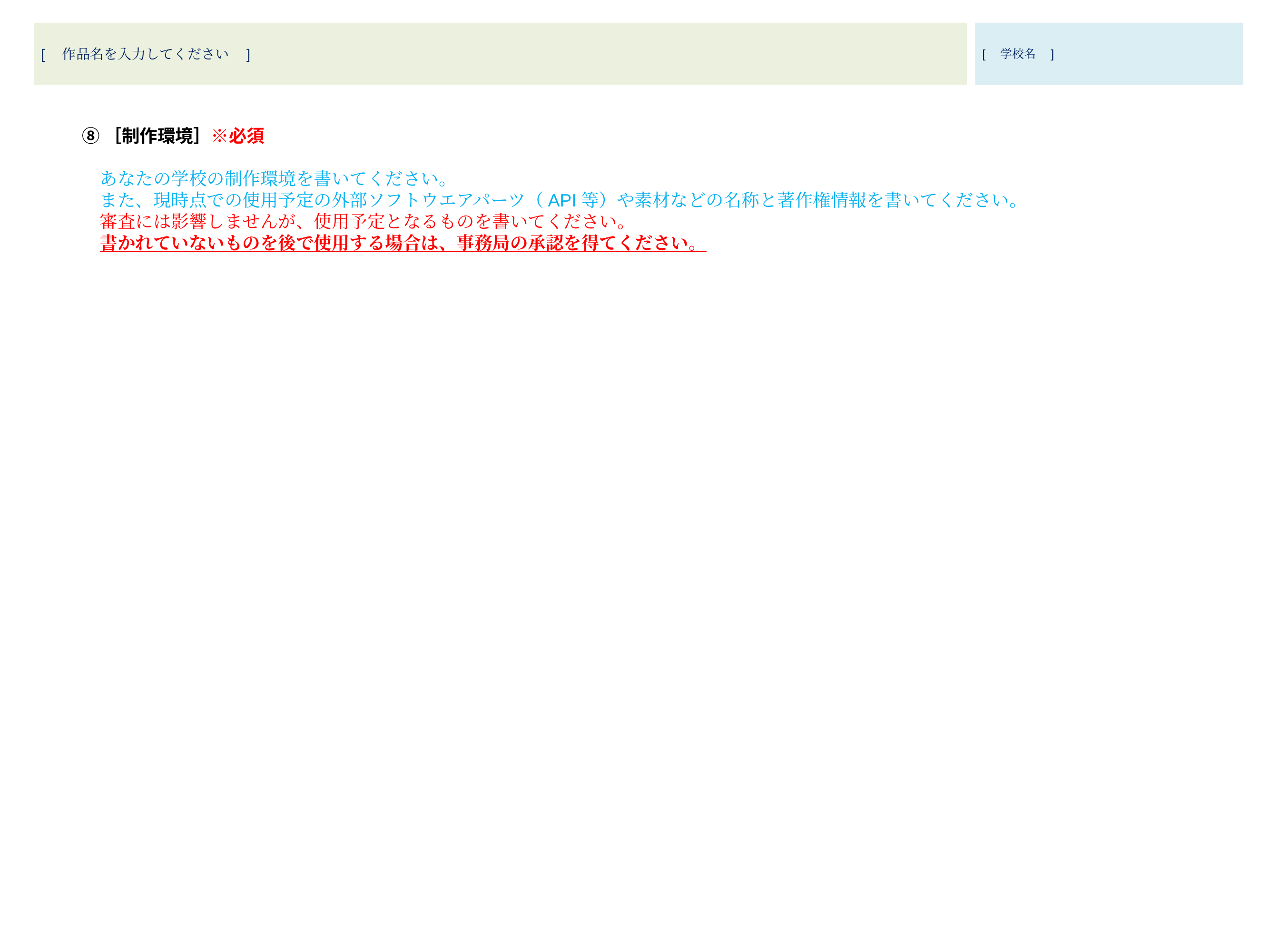

[　作品名を入力してください　]
[　学校名　]
⑧［制作環境］※必須

　あなたの学校の制作環境を書いてください。
　また、現時点での使用予定の外部ソフトウエアパーツ（API等）や素材などの名称と著作権情報を書いてください。
　審査には影響しませんが、使用予定となるものを書いてください。
　書かれていないものを後で使用する場合は、事務局の承認を得てください。